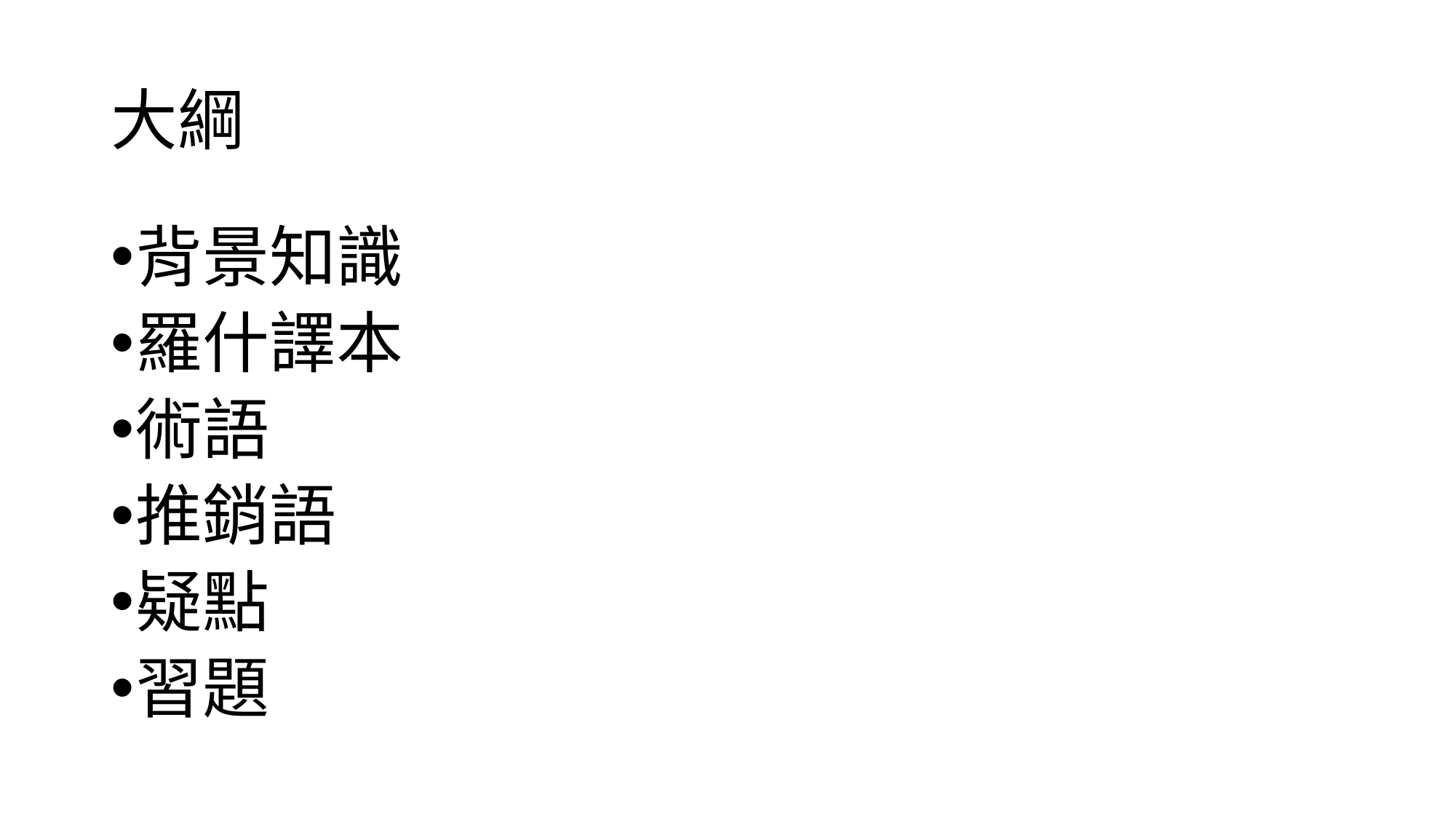

# 大綱
背景知識
羅什譯本
術語
推銷語
疑點
習題